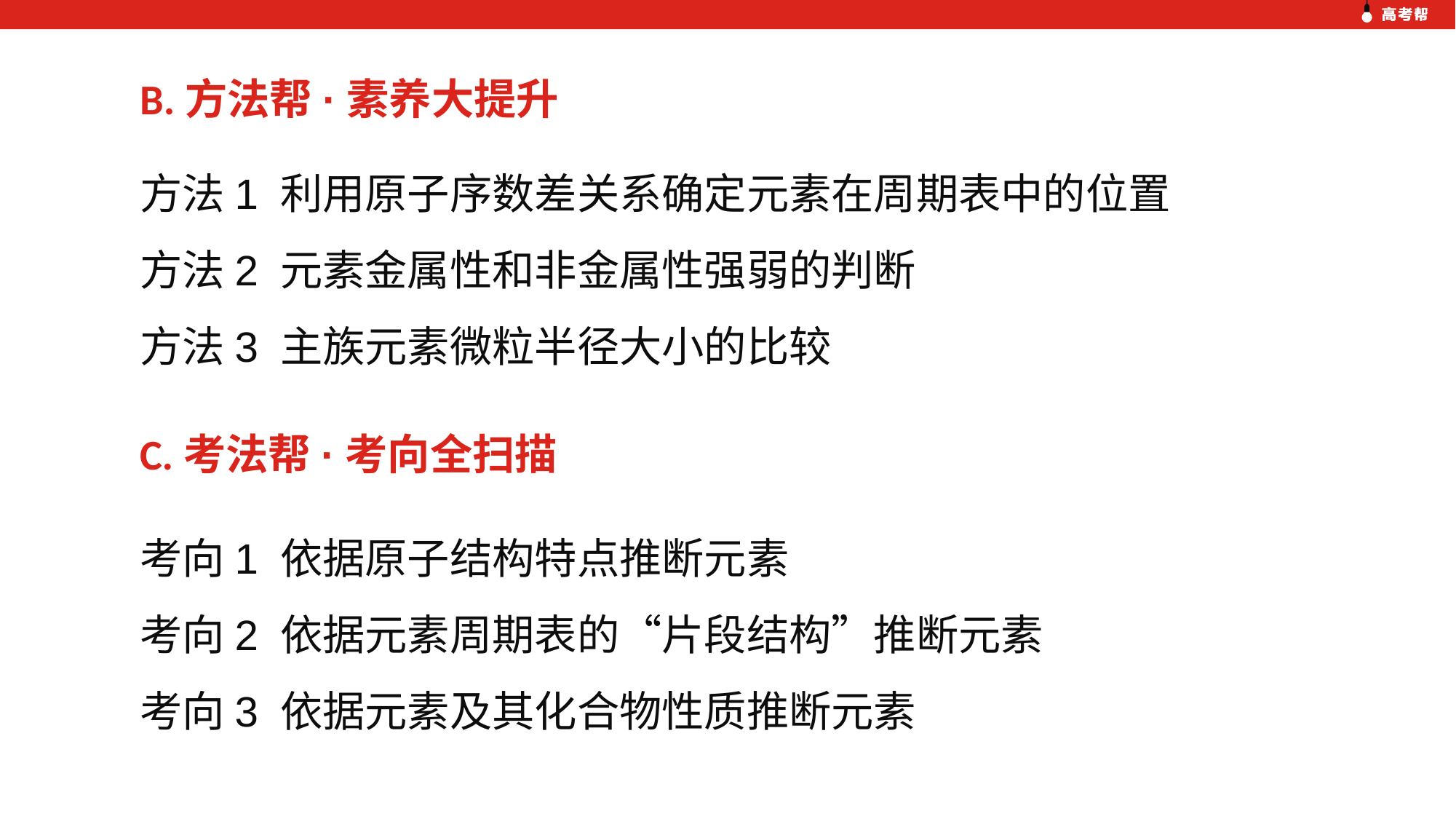

B.方法帮·素养大提升
方法1 利用原子序数差关系确定元素在周期表中的位置
方法2 元素金属性和非金属性强弱的判断
方法3 主族元素微粒半径大小的比较
C.考法帮·考向全扫描
考向1 依据原子结构特点推断元素
考向2 依据元素周期表的“片段结构”推断元素
考向3 依据元素及其化合物性质推断元素